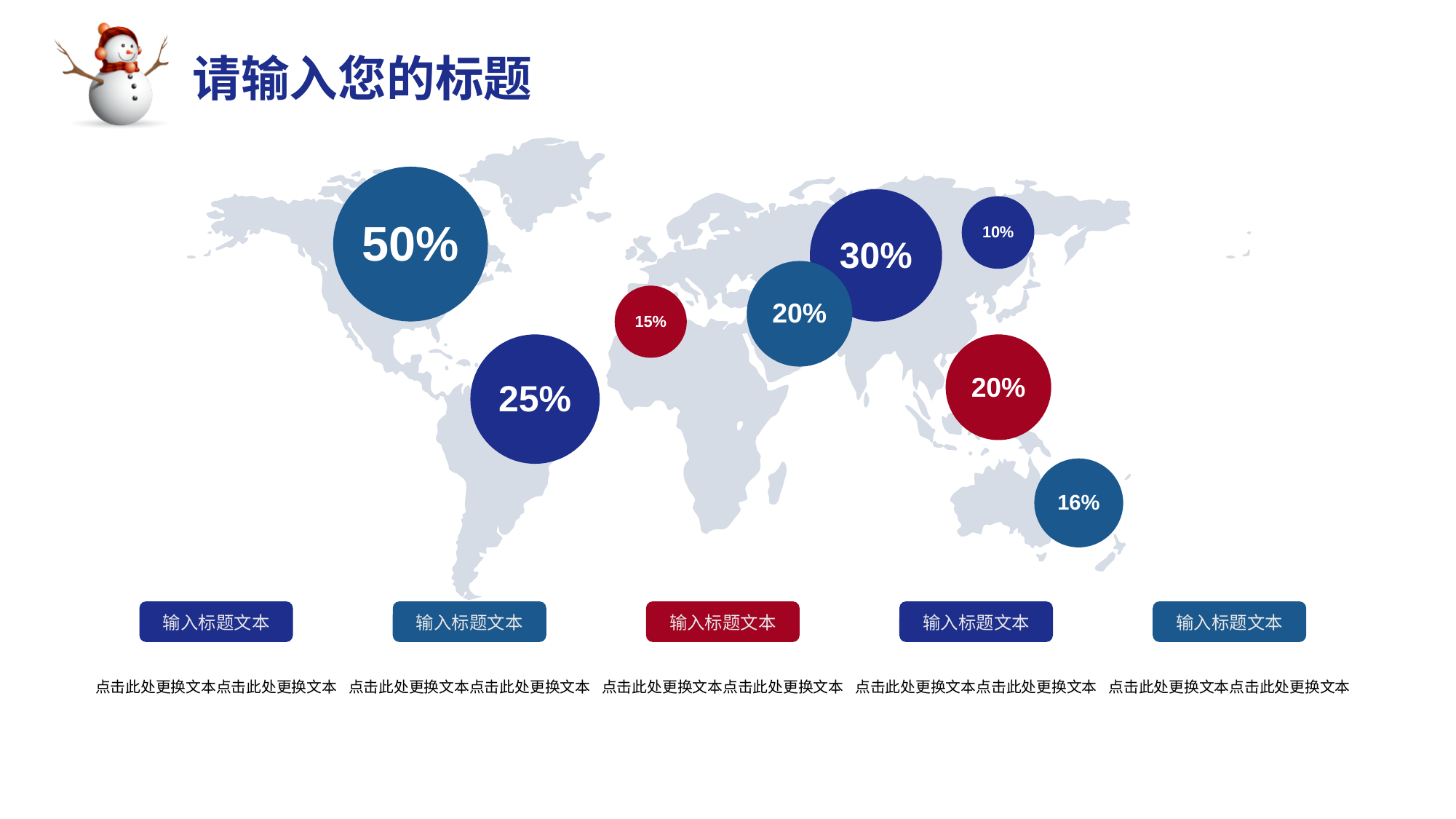

50%
30%
10%
20%
15%
25%
20%
16%
输入标题文本
点击此处更换文本点击此处更换文本
输入标题文本
点击此处更换文本点击此处更换文本
输入标题文本
点击此处更换文本点击此处更换文本
输入标题文本
点击此处更换文本点击此处更换文本
输入标题文本
点击此处更换文本点击此处更换文本